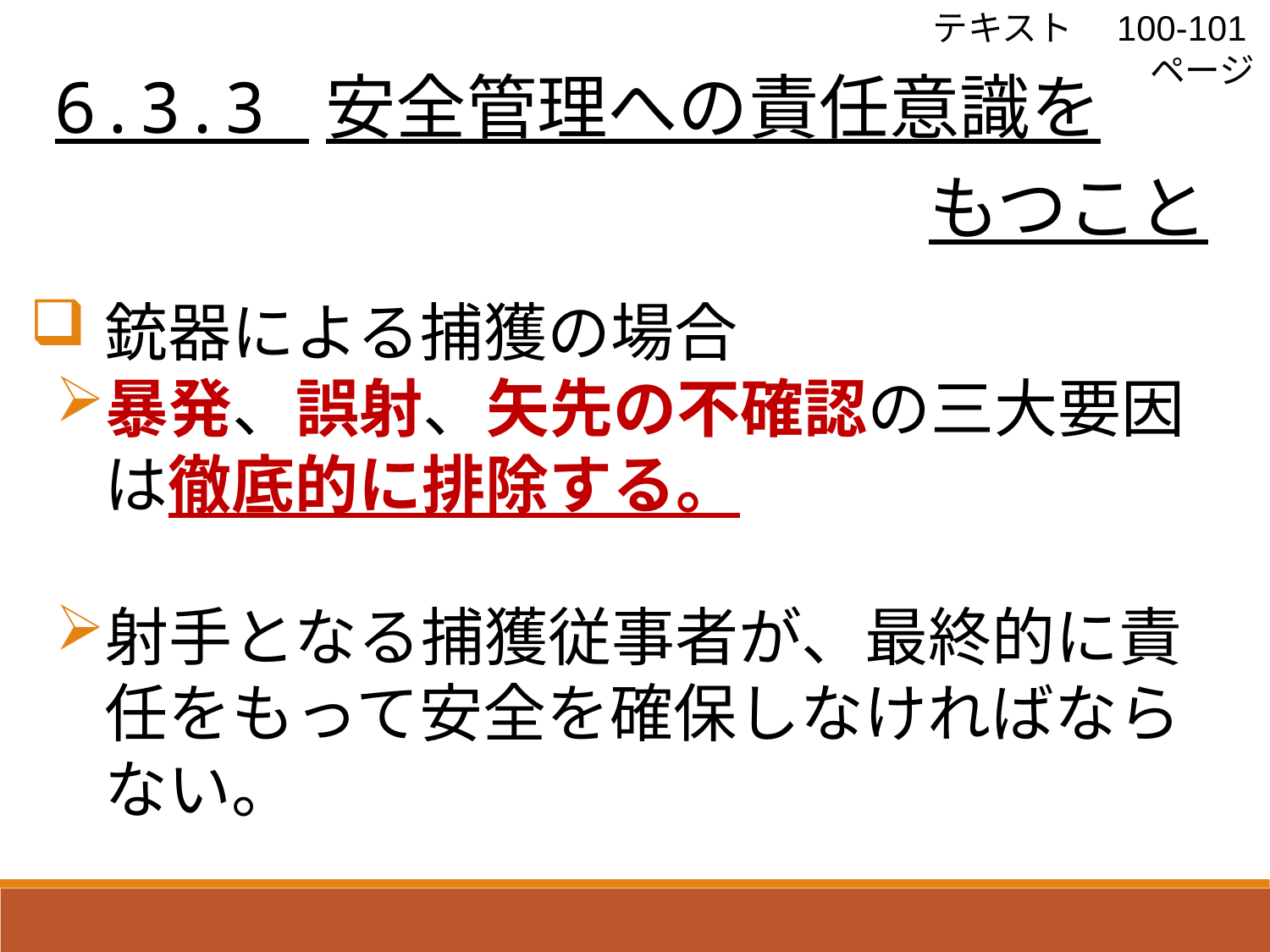

テキスト　100-101ページ
 6.3.3 安全管理への責任意識を
　　　　　　　　　　　　　もつこと
銃器による捕獲の場合
暴発、誤射、矢先の不確認の三大要因は徹底的に排除する。

射手となる捕獲従事者が、最終的に責任をもって安全を確保しなければならない。